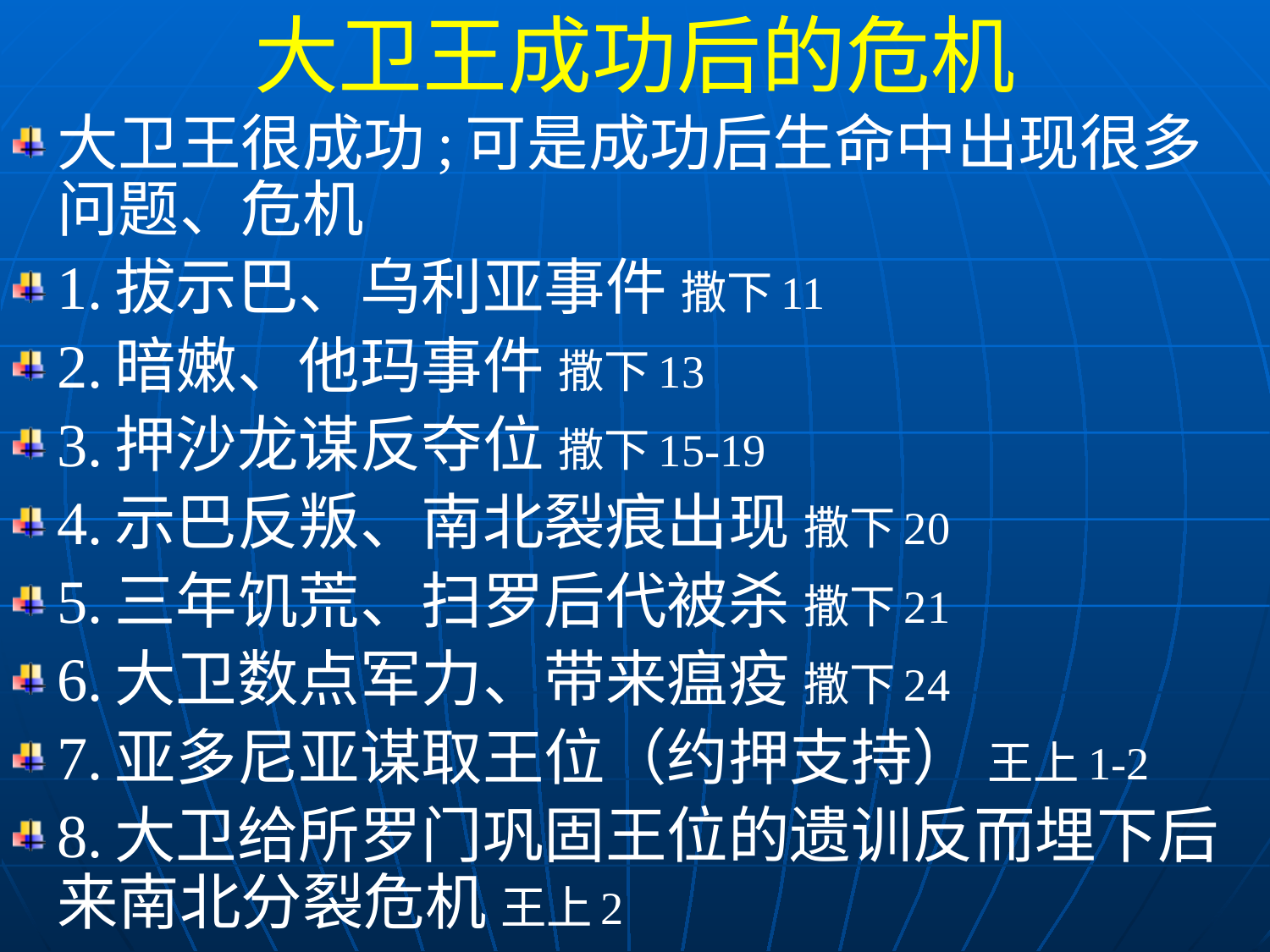

大卫王成功后的危机
大卫王很成功;可是成功后生命中出现很多问题、危机
1.拔示巴、乌利亚事件 撒下11
2.暗嫩、他玛事件 撒下13
3.押沙龙谋反夺位 撒下15-19
4.示巴反叛、南北裂痕出现 撒下20
5.三年饥荒、扫罗后代被杀 撒下21
6.大卫数点军力、带来瘟疫 撒下24
7.亚多尼亚谋取王位（约押支持） 王上1-2
8.大卫给所罗门巩固王位的遗训反而埋下后来南北分裂危机 王上2